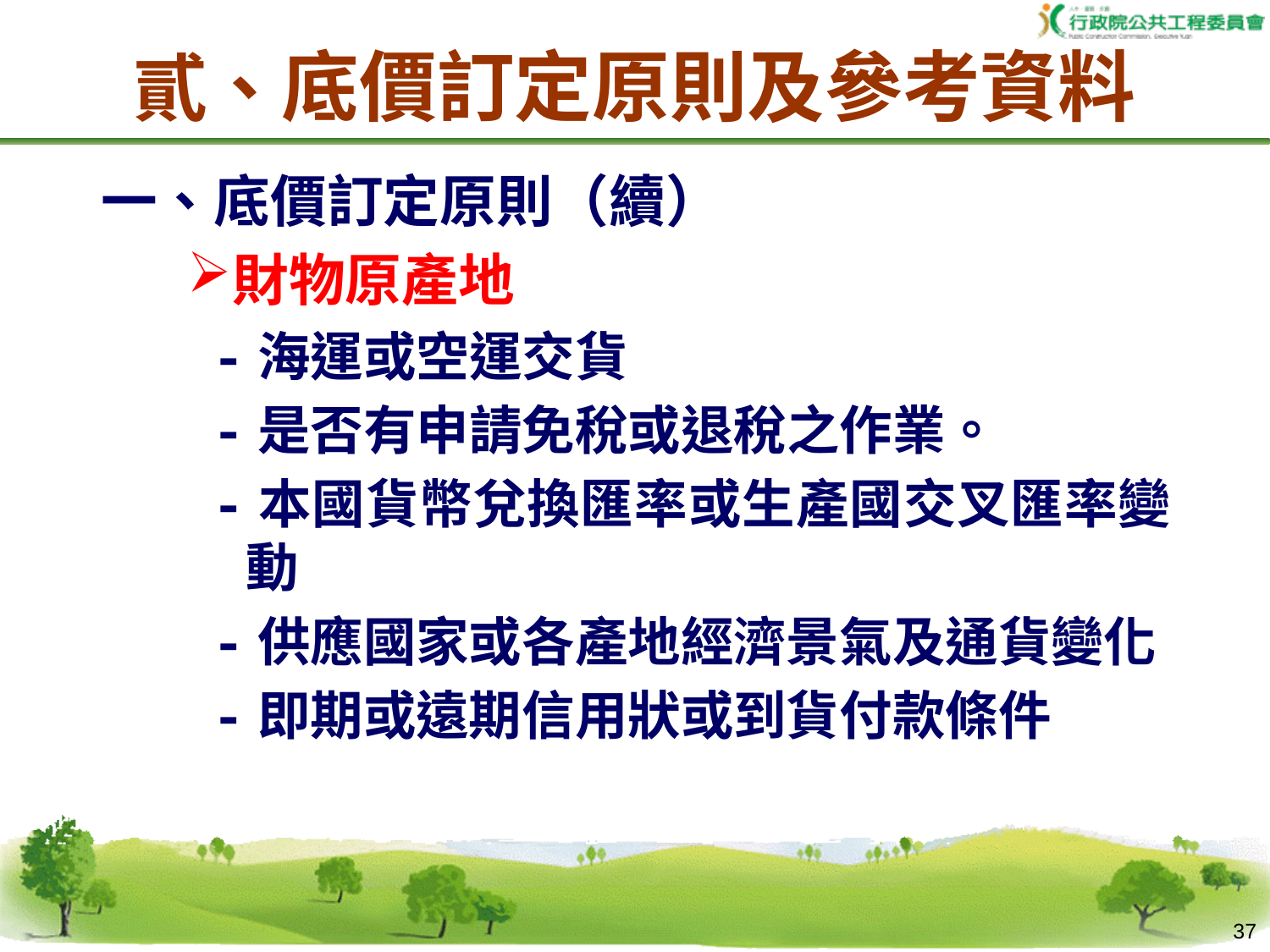

貳、底價訂定原則及參考資料
一、底價訂定原則（續）
財物原產地
-海運或空運交貨
-是否有申請免稅或退稅之作業。
-本國貨幣兌換匯率或生產國交叉匯率變動
-供應國家或各產地經濟景氣及通貨變化
-即期或遠期信用狀或到貨付款條件

37